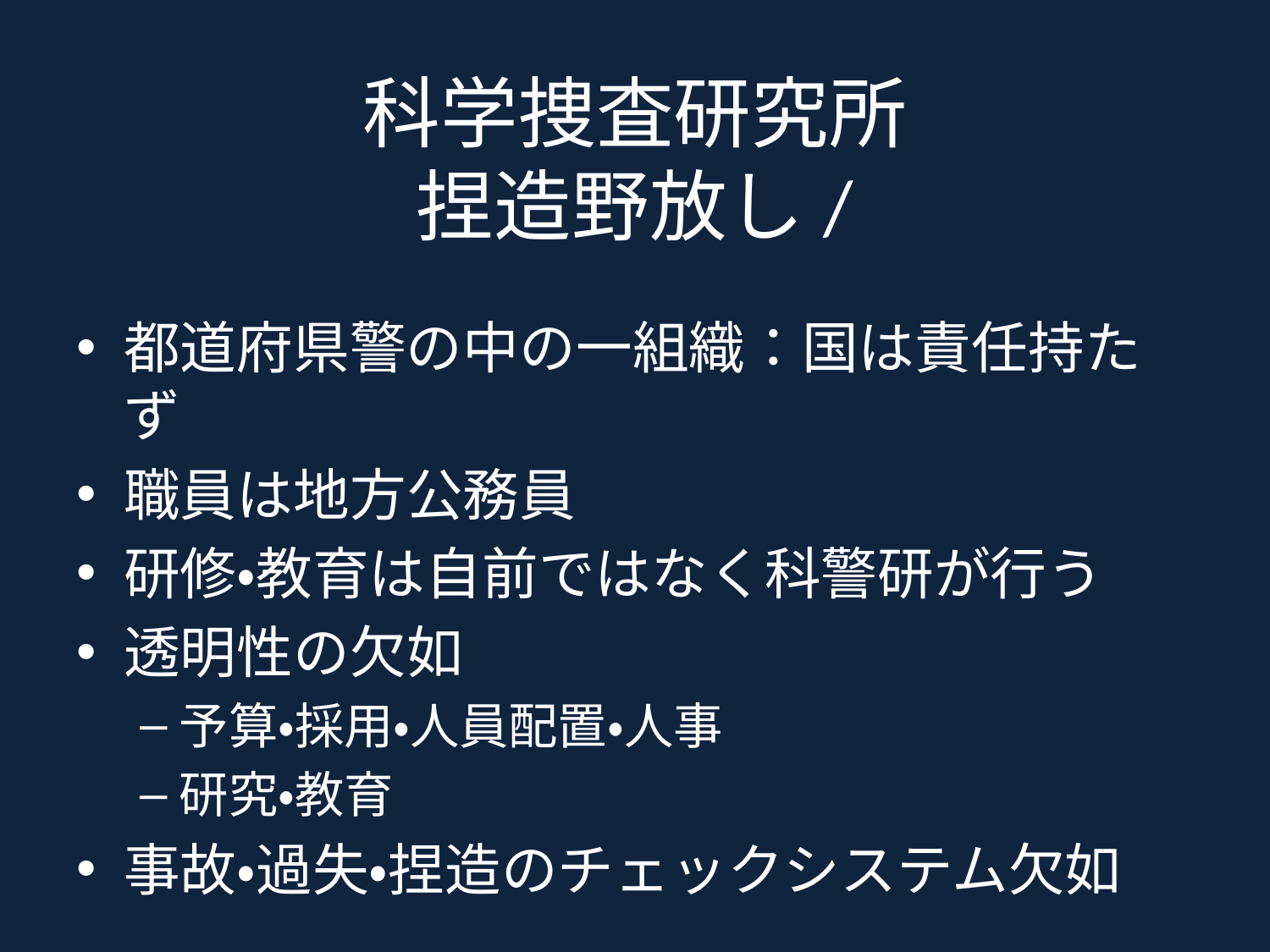

# 科学捜査研究所 捏造野放し/
都道府県警の中の一組織：国は責任持たず
職員は地方公務員
研修・教育は自前ではなく科警研が行う
透明性の欠如
予算・採用・人員配置・人事
研究・教育
事故・過失・捏造のチェックシステム欠如